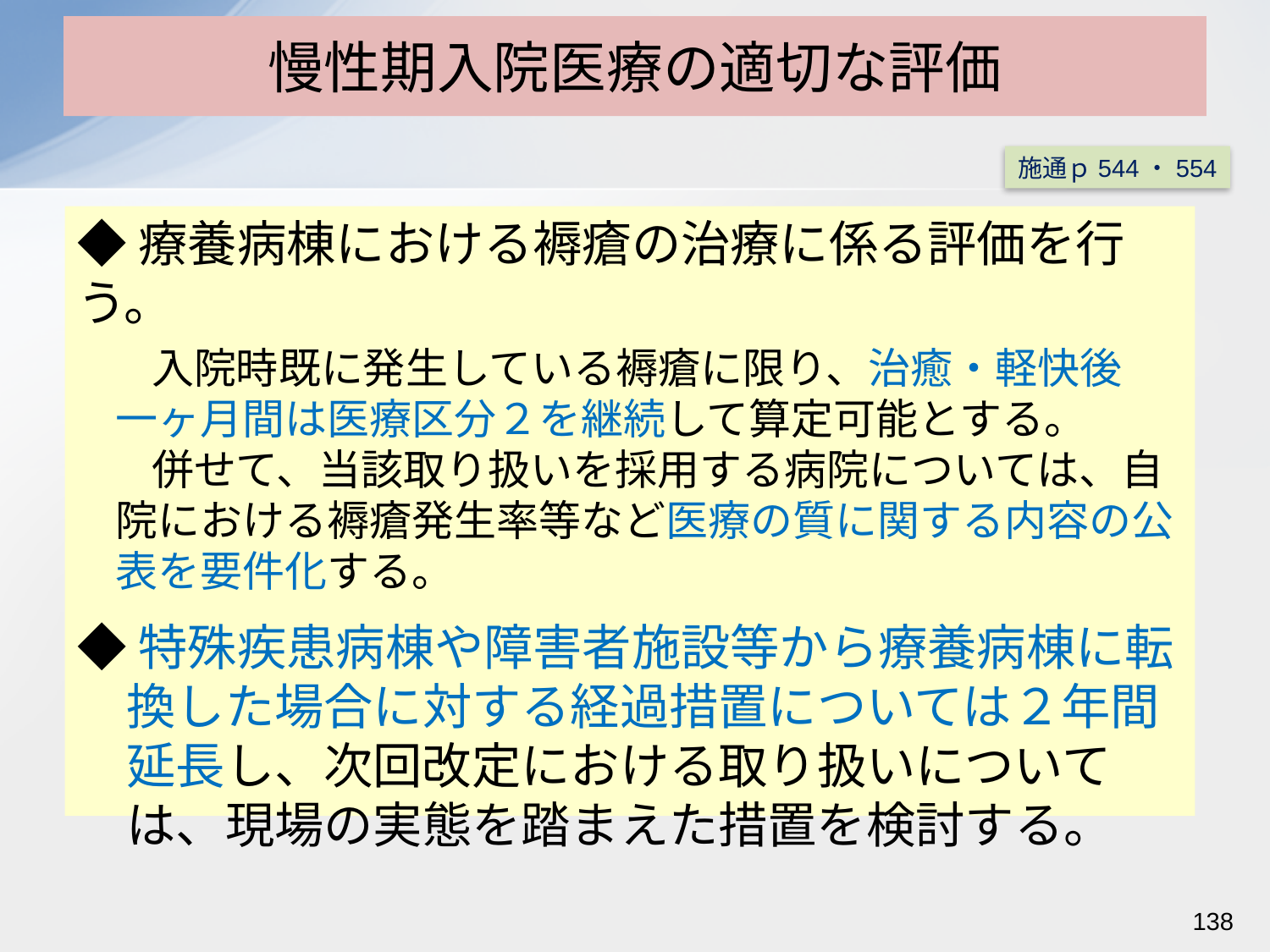

# 慢性期入院医療の適切な評価
施通ｐ544・554
◆療養病棟における褥瘡の治療に係る評価を行う。
入院時既に発生している褥瘡に限り、治癒・軽快後一ヶ月間は医療区分２を継続して算定可能とする。
併せて、当該取り扱いを採用する病院については、自院における褥瘡発生率等など医療の質に関する内容の公表を要件化する。
◆特殊疾患病棟や障害者施設等から療養病棟に転換した場合に対する経過措置については２年間延長し、次回改定における取り扱いについては、現場の実態を踏まえた措置を検討する。
138